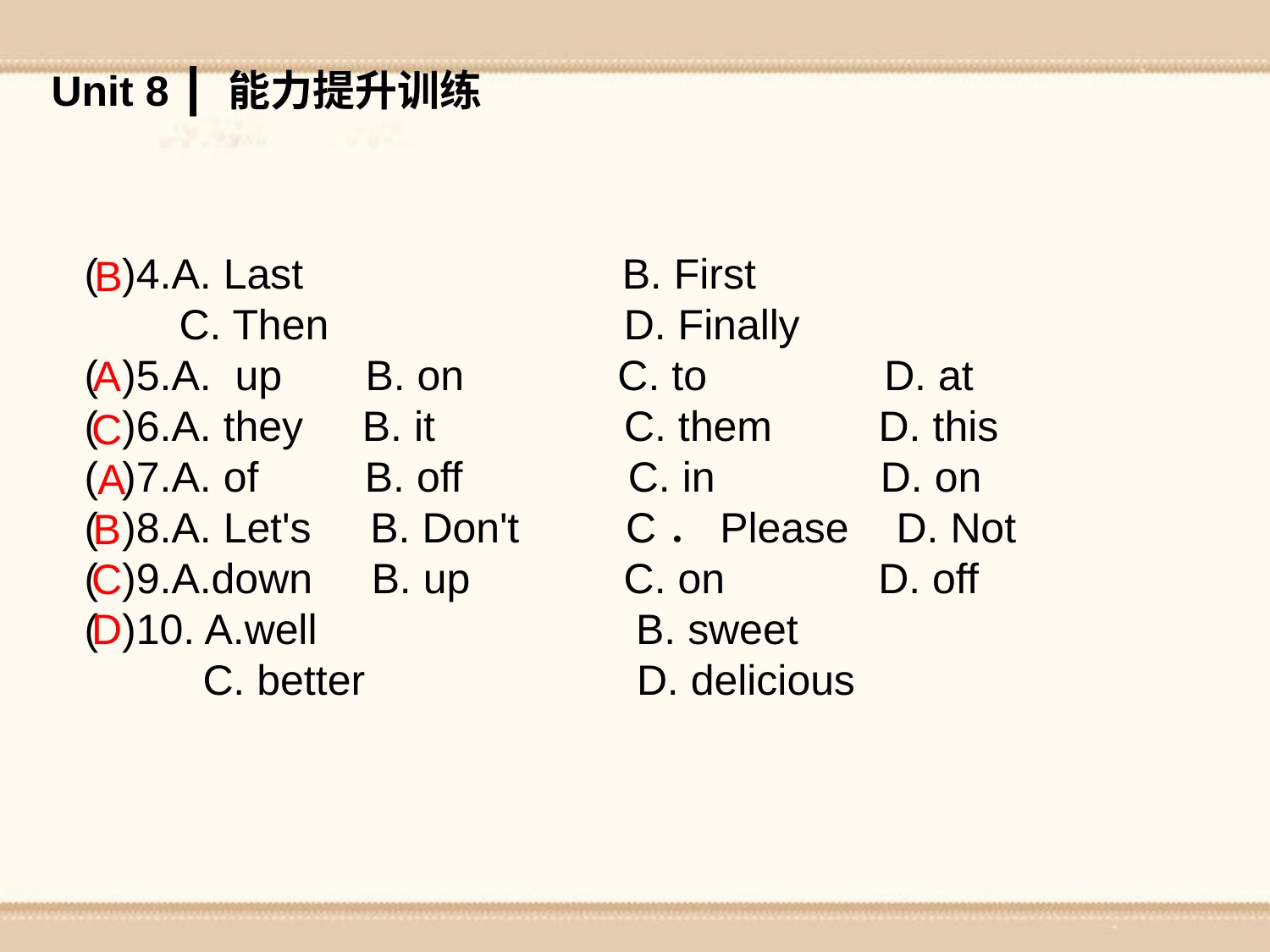

Unit 8 ┃ 能力提升训练
(  )4.A. Last                           B. First
        C. Then                         D. Finally
(  )5.A.  up       B. on             C. to               D. at
(  )6.A. they     B. it                C. them         D. this
(  )7.A. of         B. off              C. in              D. on
(  )8.A. Let's     B. Don't         C．Please    D. Not
(  )9.A.down     B. up             C. on             D. off
(  )10. A.well                           B. sweet
          C. better                       D. delicious
B
 A
 C
A
 B
 C
 D